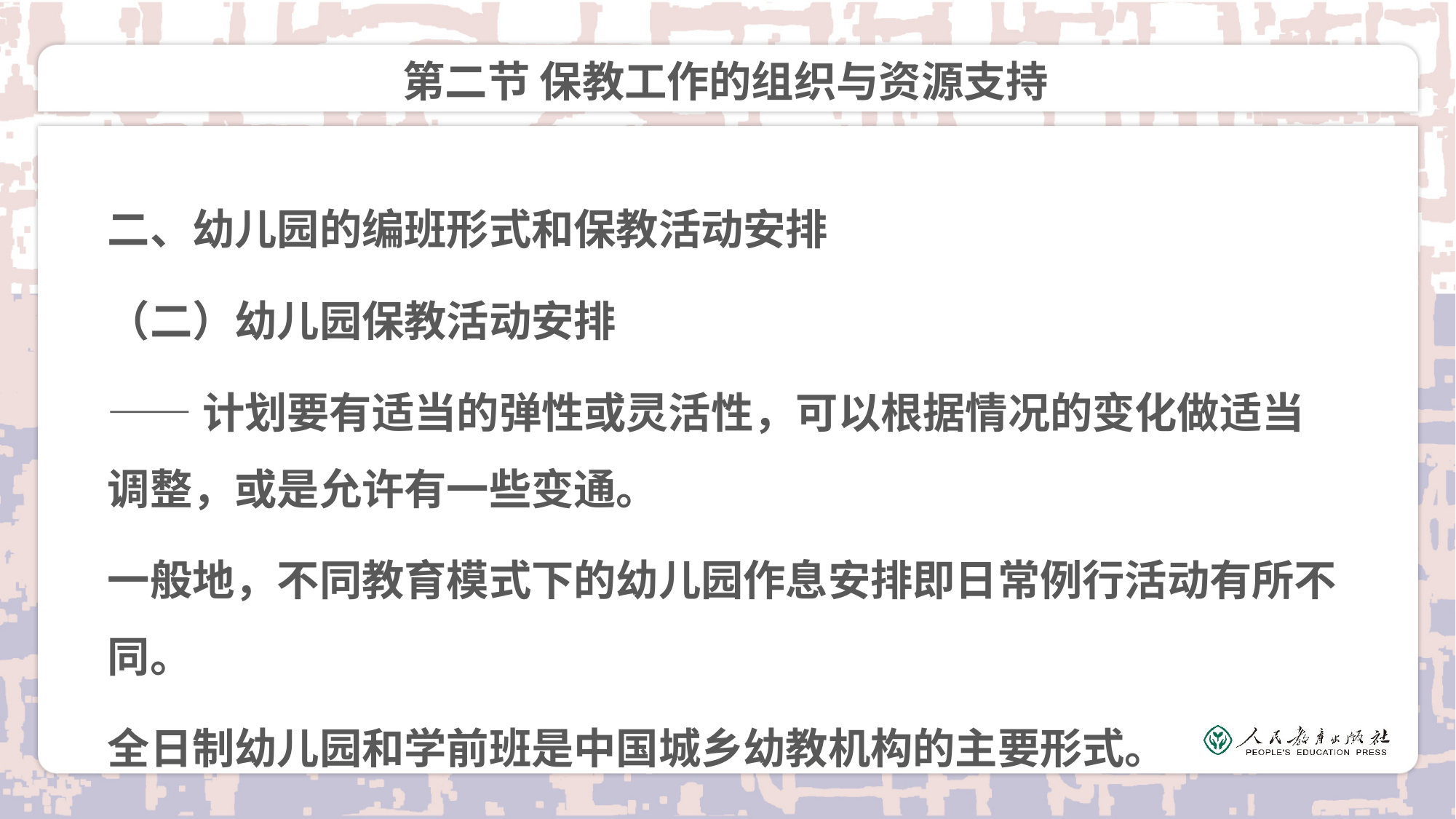

# 第二节 保教工作的组织与资源支持
二、幼儿园的编班形式和保教活动安排
（二）幼儿园保教活动安排
——计划要有适当的弹性或灵活性，可以根据情况的变化做适当调整，或是允许有一些变通。
一般地，不同教育模式下的幼儿园作息安排即日常例行活动有所不同。
全日制幼儿园和学前班是中国城乡幼教机构的主要形式。